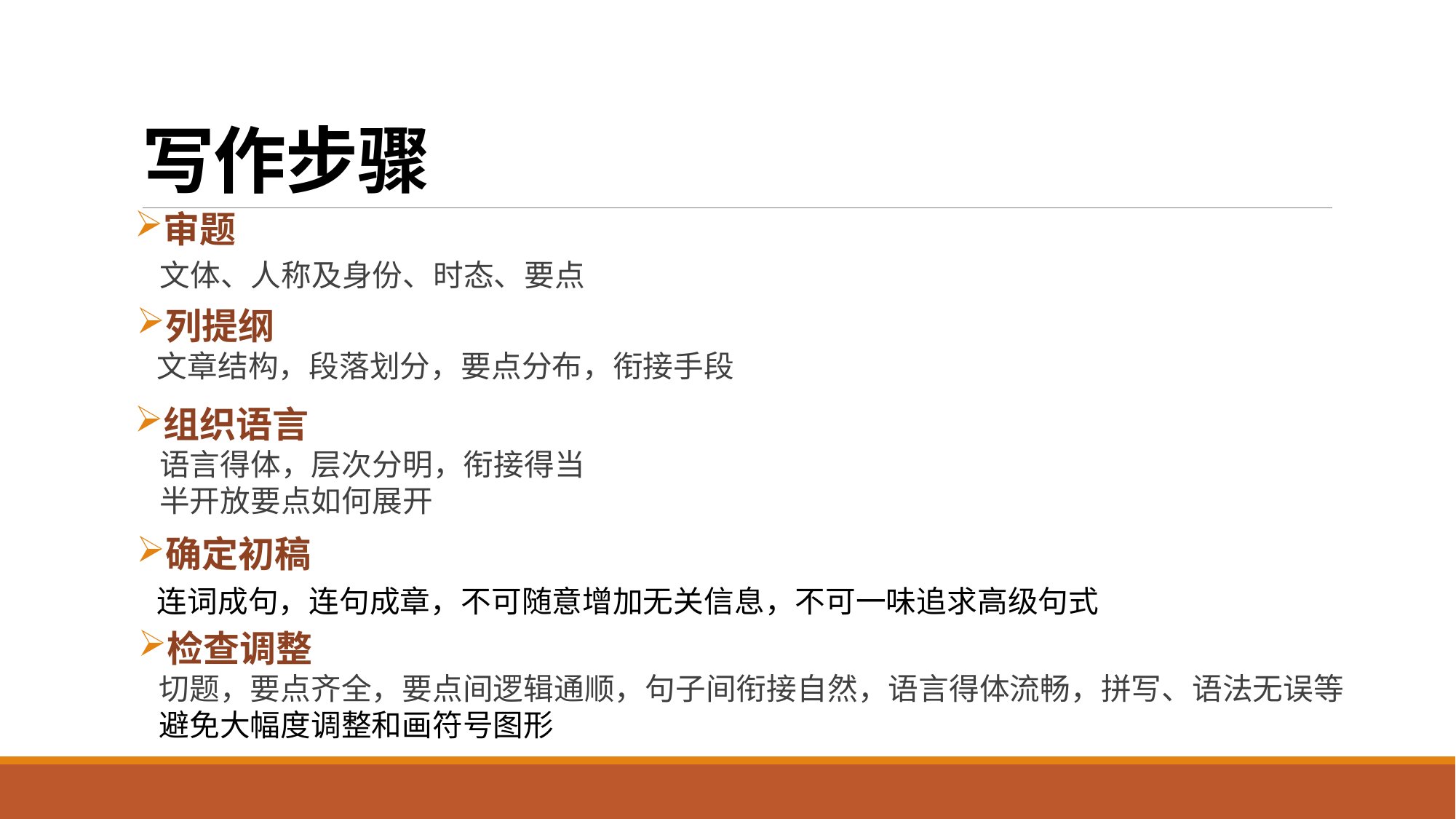

# 写作步骤

审题
  文体、人称及身份、时态、要点

列提纲
  文章结构，段落划分，要点分布，衔接手段

组织语言
 语言得体，层次分明，衔接得当
 半开放要点如何展开

确定初稿
  连词成句，连句成章，不可随意增加无关信息，不可一味追求高级句式

检查调整
  切题，要点齐全，要点间逻辑通顺，句子间衔接自然，语言得体流畅，拼写、语法无误等
  避免大幅度调整和画符号图形